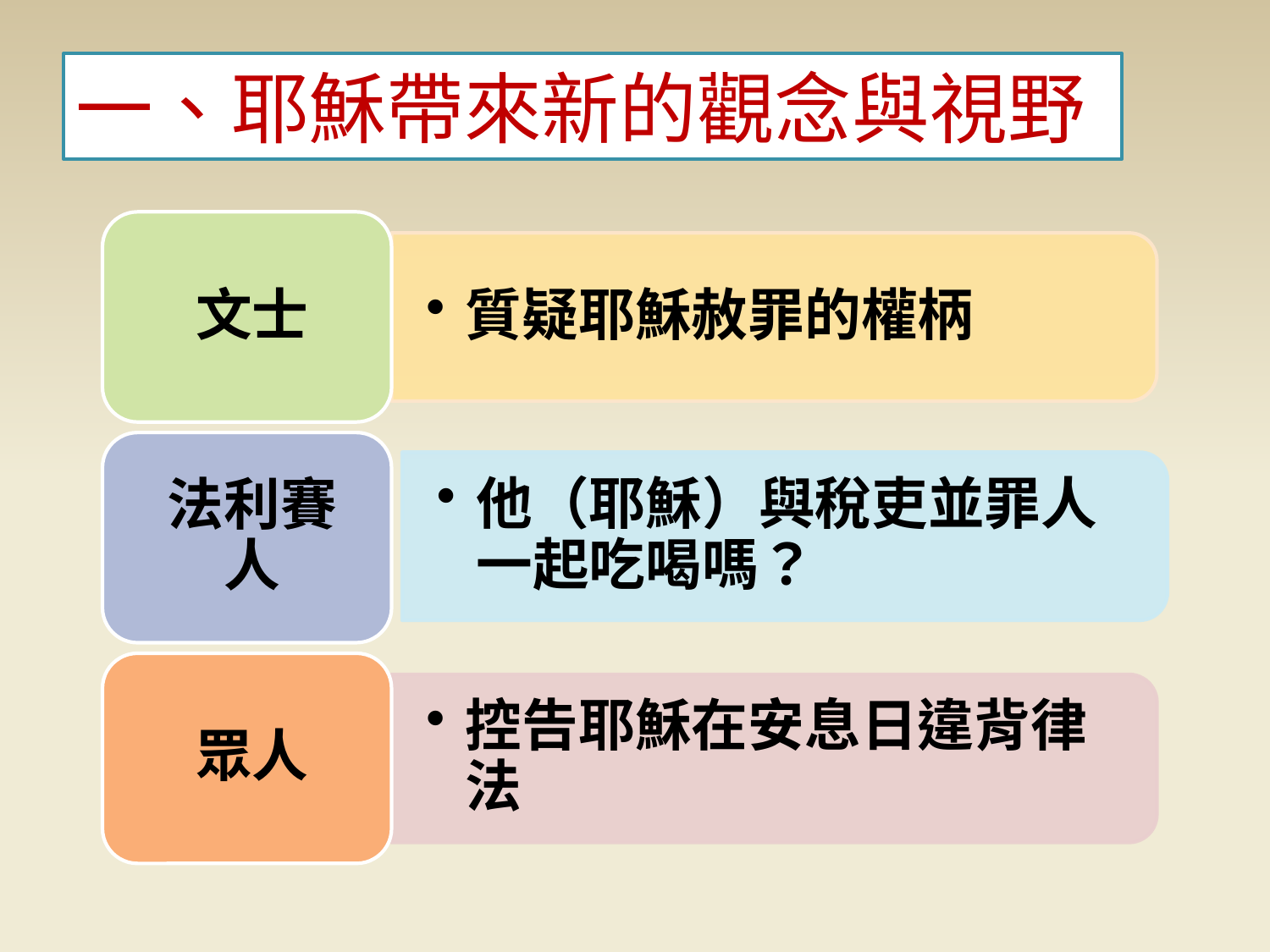

一、耶穌帶來新的觀念與視野
質疑耶穌赦罪的權柄
文士
他（耶穌）與稅吏並罪人一起吃喝嗎？
法利賽人
控告耶穌在安息日違背律法
眾人